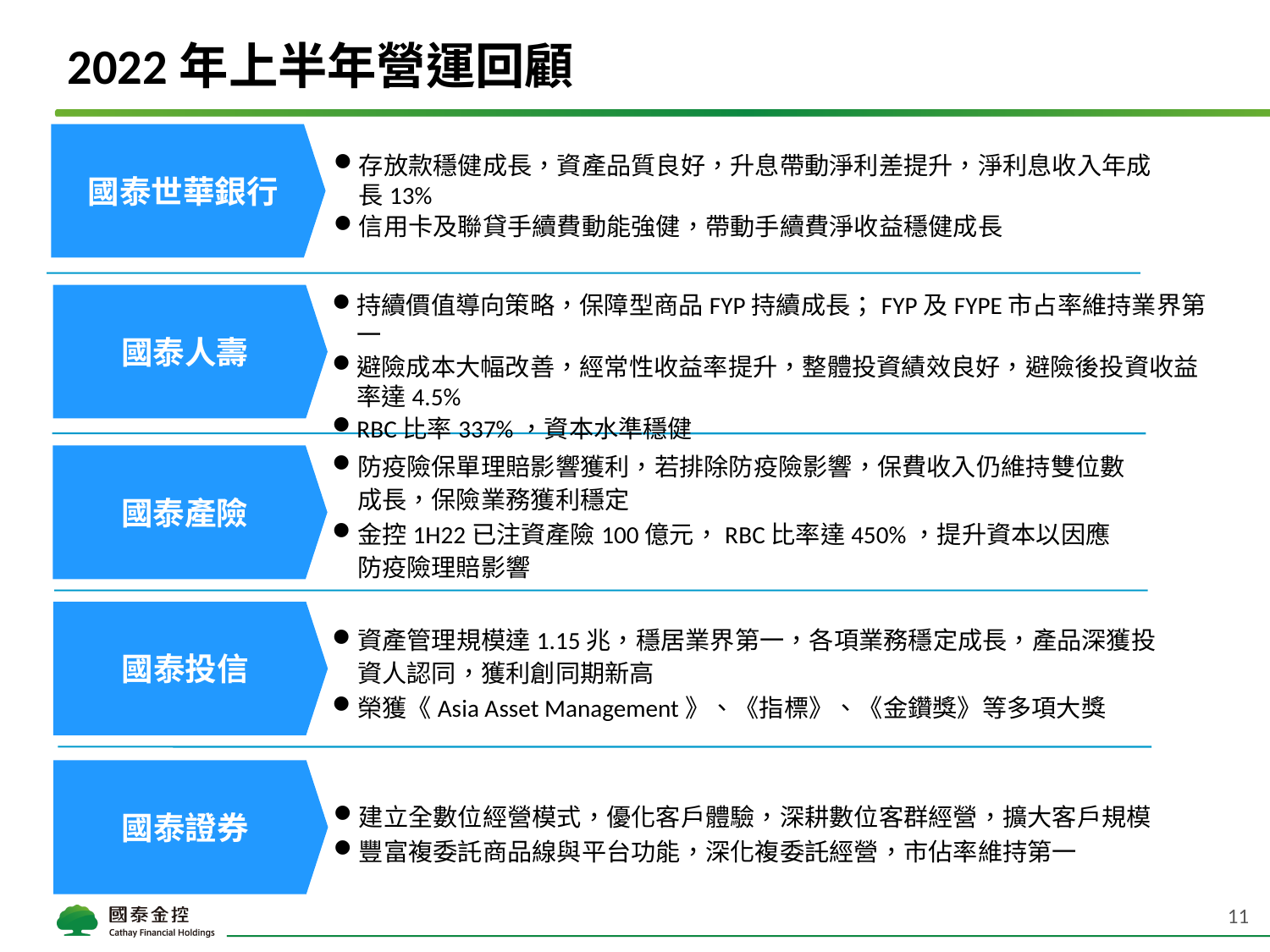

# 2022年上半年營運回顧

國泰世華銀行

存放款穩健成長，資產品質良好，升息帶動淨利差提升，淨利息收入年成長13%
信用卡及聯貸手續費動能強健，帶動手續費淨收益穩健成長

持續價值導向策略，保障型商品FYP持續成長；FYP及FYPE市占率維持業界第一
避險成本大幅改善，經常性收益率提升，整體投資績效良好，避險後投資收益率達4.5%
RBC比率337%，資本水準穩健

國泰人壽

防疫險保單理賠影響獲利，若排除防疫險影響，保費收入仍維持雙位數成長，保險業務獲利穩定
金控1H22已注資產險100億元，RBC比率達450%，提升資本以因應防疫險理賠影響

國泰產險

國泰投信

資產管理規模達1.15兆，穩居業界第一，各項業務穩定成長，產品深獲投資人認同，獲利創同期新高
榮獲《Asia Asset Management》、《指標》、《金鑽獎》等多項大獎

國泰證券

建立全數位經營模式，優化客戶體驗，深耕數位客群經營，擴大客戶規模
豐富複委託商品線與平台功能，深化複委託經營，市佔率維持第一
11